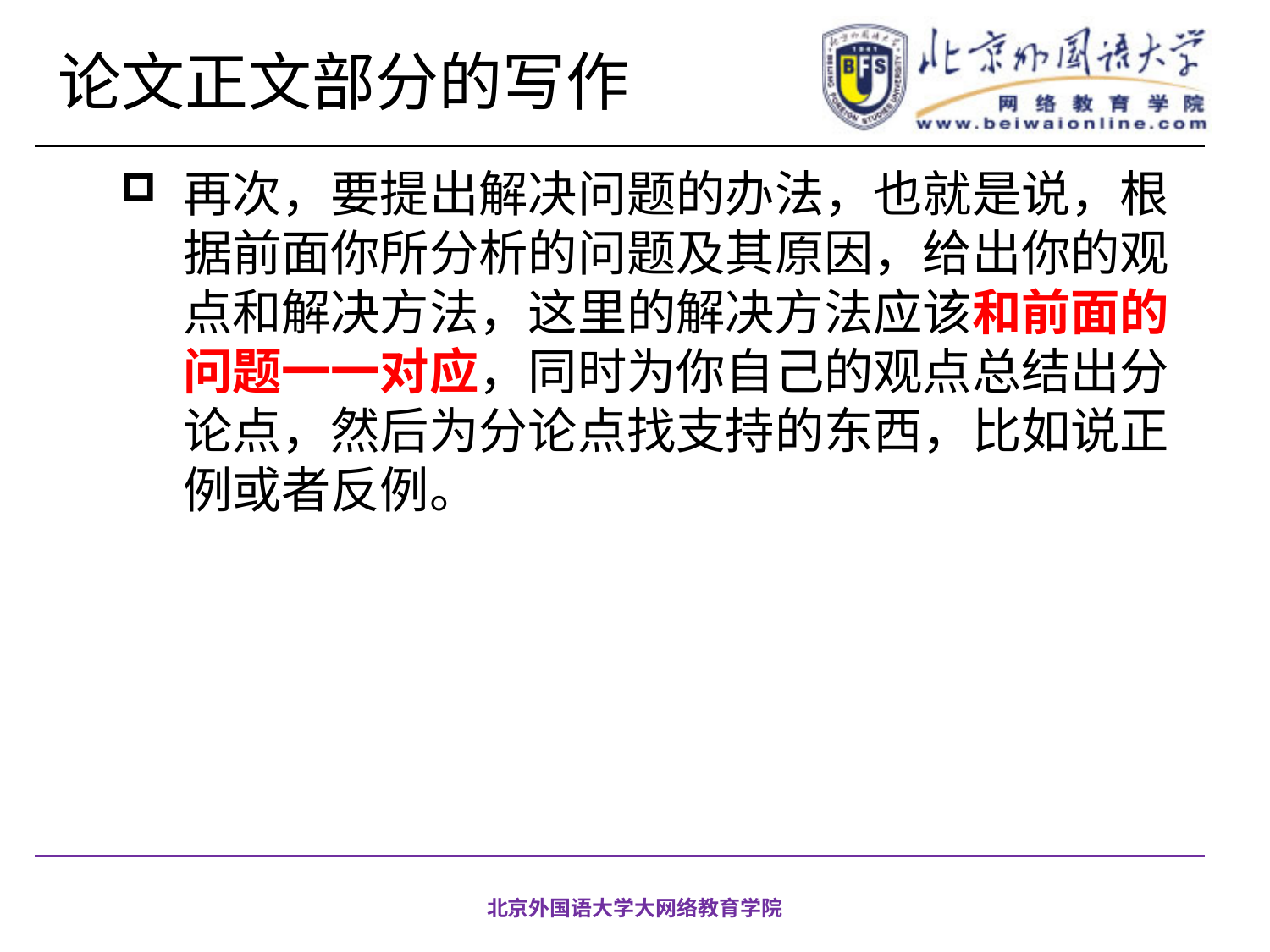

# 论文正文部分的写作
再次，要提出解决问题的办法，也就是说，根据前面你所分析的问题及其原因，给出你的观点和解决方法，这里的解决方法应该和前面的问题一一对应，同时为你自己的观点总结出分论点，然后为分论点找支持的东西，比如说正例或者反例。

北京外国语大学大网络教育学院
53